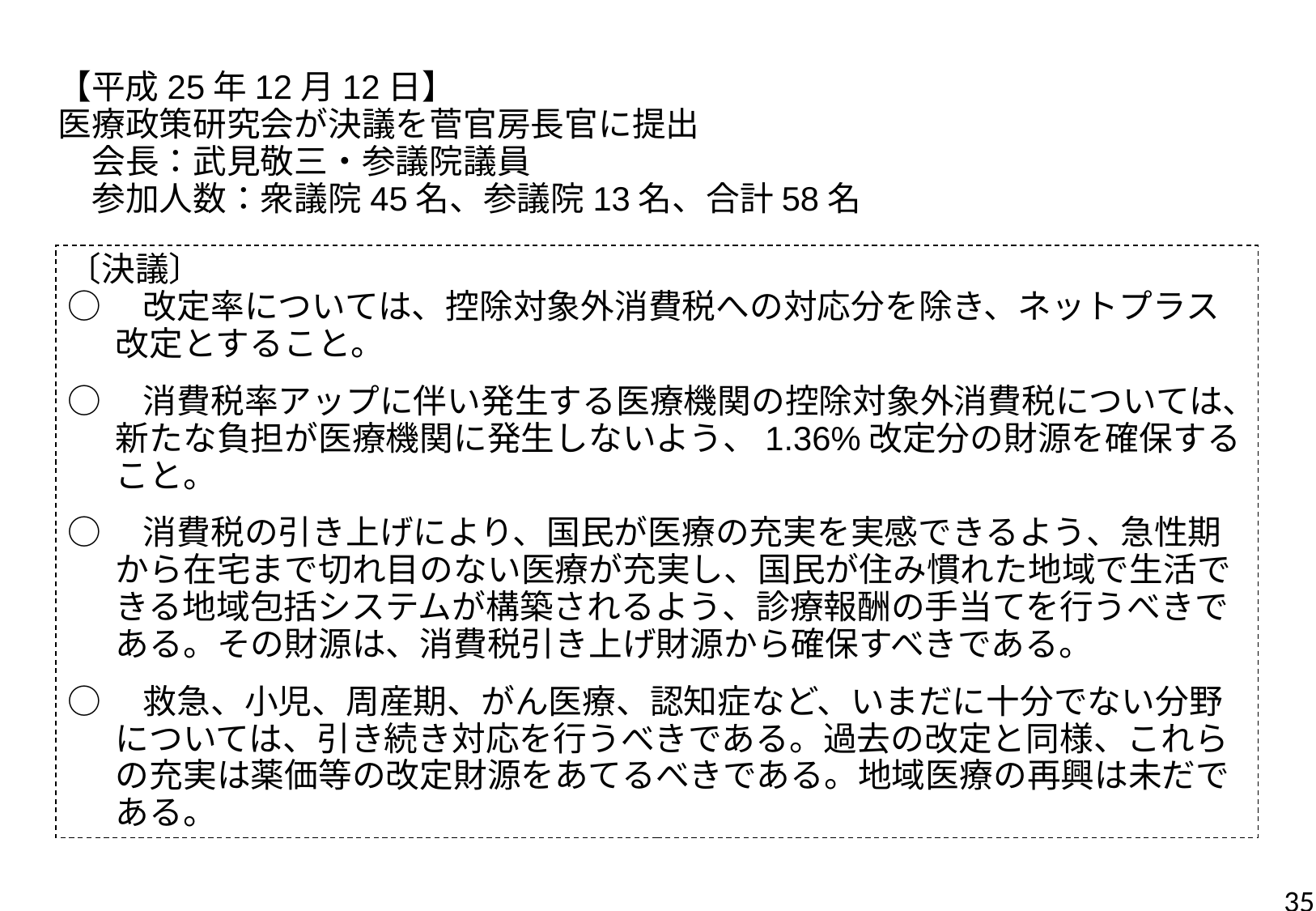

【平成25年12月12日】
医療政策研究会が決議を菅官房長官に提出
　会長：武見敬三・参議院議員
　参加人数：衆議院45名、参議院13名、合計58名
〔決議〕
○　改定率については、控除対象外消費税への対応分を除き、ネットプラス改定とすること。
○　消費税率アップに伴い発生する医療機関の控除対象外消費税については、新たな負担が医療機関に発生しないよう、1.36%改定分の財源を確保すること。
○　消費税の引き上げにより、国民が医療の充実を実感できるよう、急性期から在宅まで切れ目のない医療が充実し、国民が住み慣れた地域で生活できる地域包括システムが構築されるよう、診療報酬の手当てを行うべきである。その財源は、消費税引き上げ財源から確保すべきである。
○　救急、小児、周産期、がん医療、認知症など、いまだに十分でない分野については、引き続き対応を行うべきである。過去の改定と同様、これらの充実は薬価等の改定財源をあてるべきである。地域医療の再興は未だである。
35